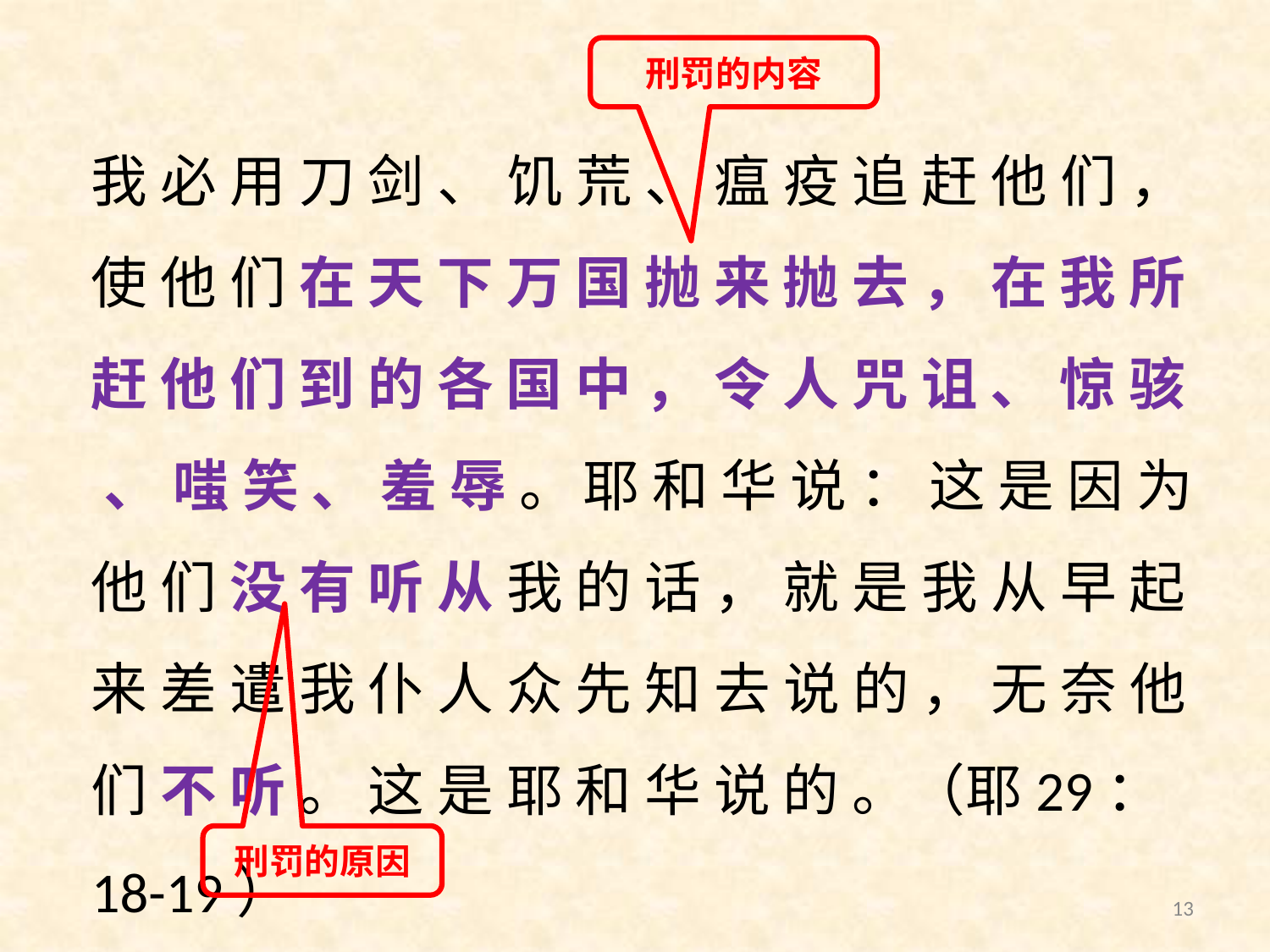

刑罚的内容
我 必 用 刀 剑 、 饥 荒 、 瘟 疫 追 赶 他 们 ， 使 他 们 在 天 下 万 国 抛 来 抛 去 ， 在 我 所 赶 他 们 到 的 各 国 中 ， 令 人 咒 诅 、 惊 骇 、 嗤 笑 、 羞 辱 。 耶 和 华 说 ： 这 是 因 为 他 们 没 有 听 从 我 的 话 ， 就 是 我 从 早 起 来 差 遣 我 仆 人 众 先 知 去 说 的 ， 无 奈 他 们 不 听 。 这 是 耶 和 华 说 的 。（耶29：18-19）
刑罚的原因
13